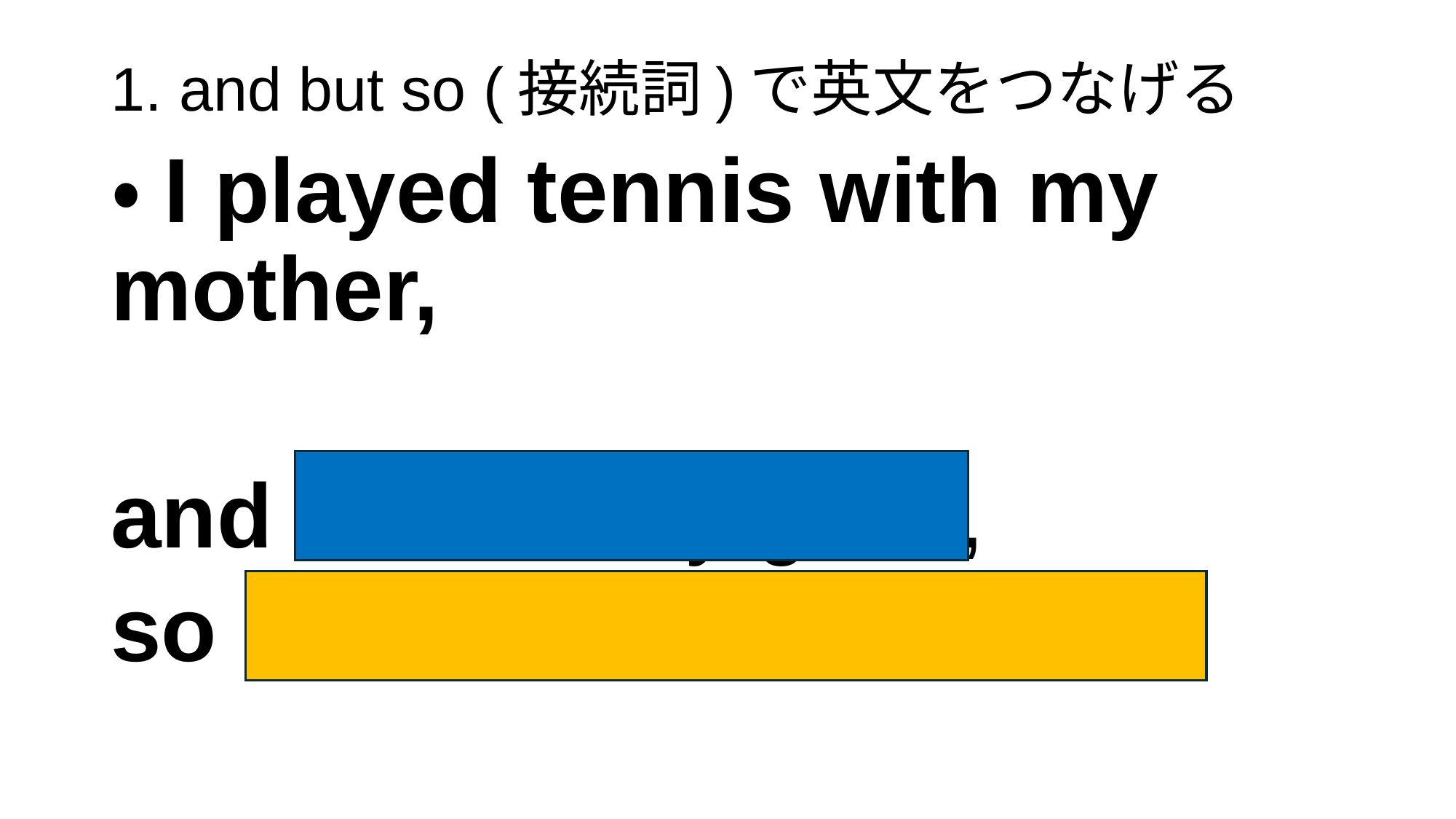

# 1. and but so (接続詞)で英文をつなげる
・I played tennis with my mother,

and she is very good,
so I want to practice more.